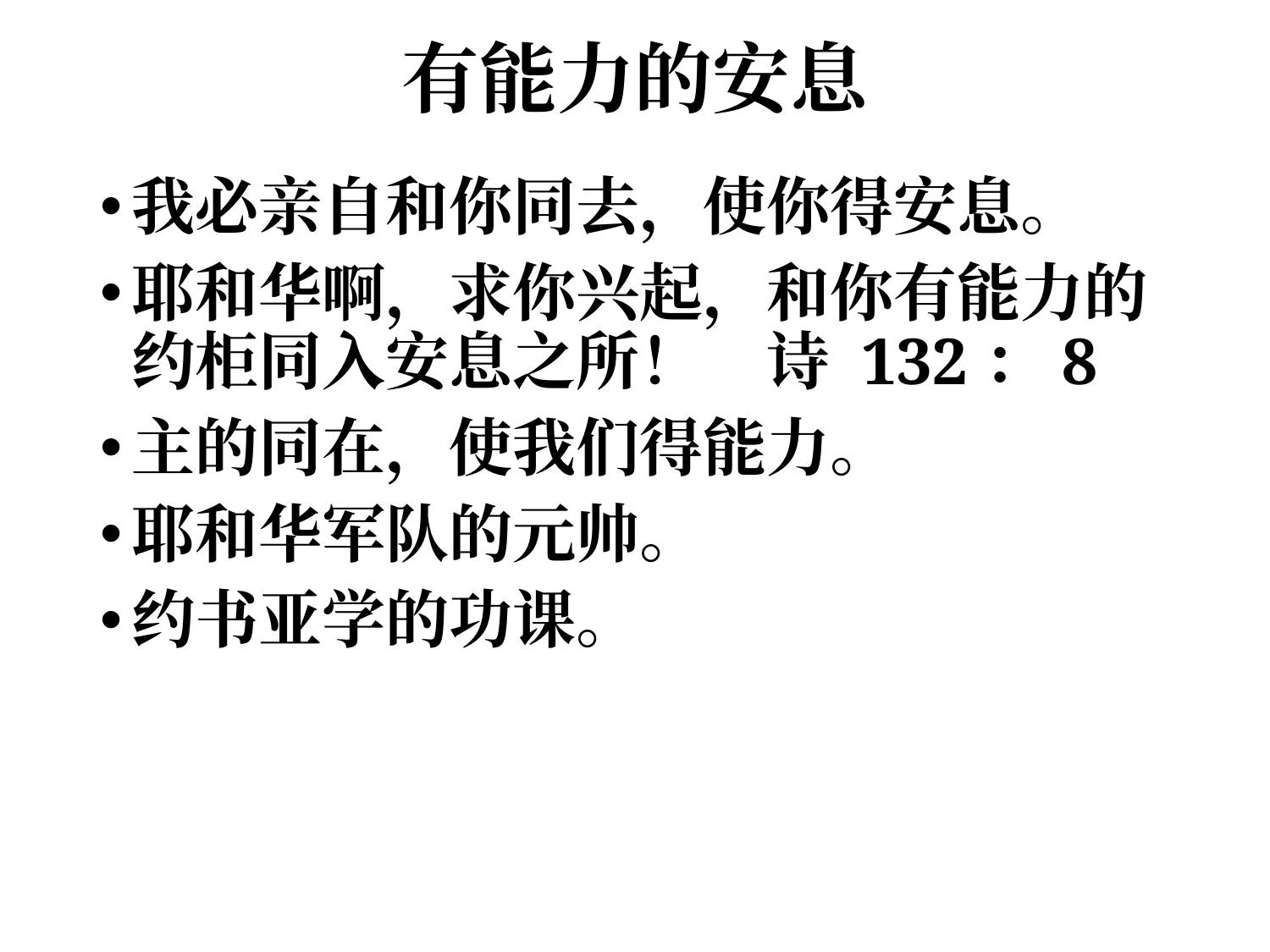

# 有能力的安息
我必亲自和你同去，使你得安息。
耶和华啊，求你兴起，和你有能力的约柜同入安息之所！	诗 132：8
主的同在，使我们得能力。
耶和华军队的元帅。
约书亚学的功课。